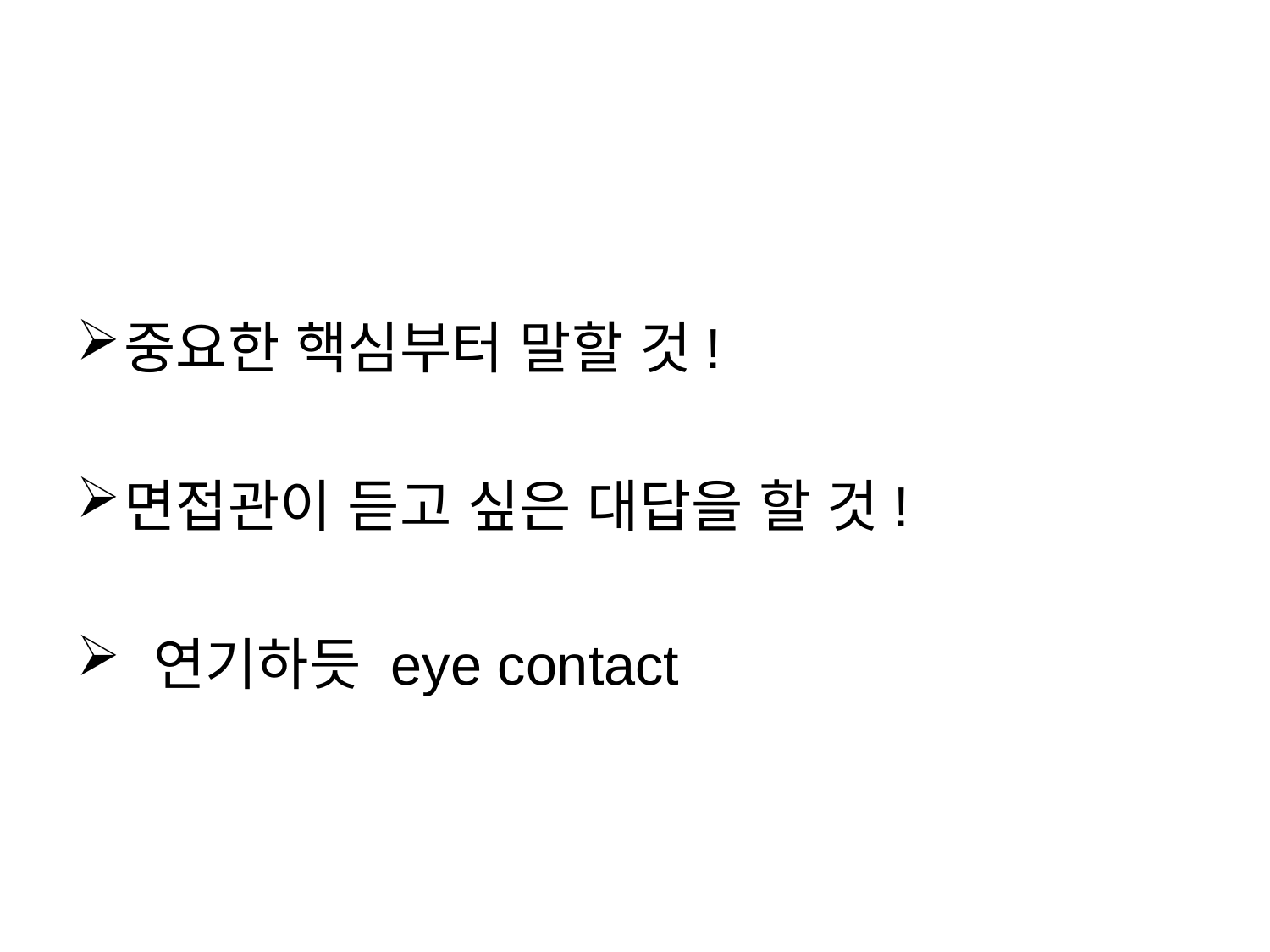

#
중요한 핵심부터 말할 것!

면접관이 듣고 싶은 대답을 할 것!

 연기하듯 eye contact